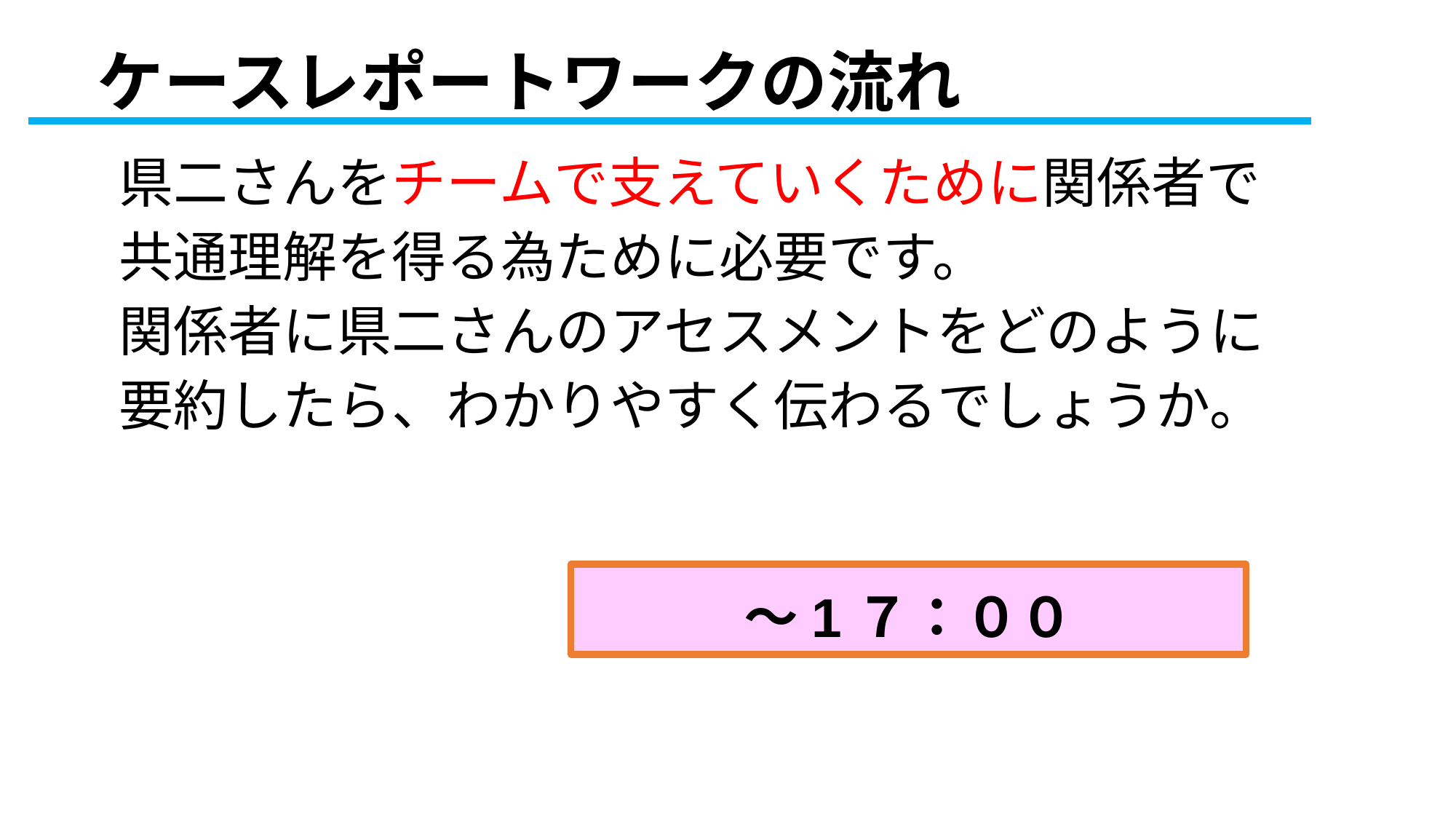

# ケースレポートワークの流れ
　県二さんをチームで支えていくために関係者で
　共通理解を得る為ために必要です。
　関係者に県二さんのアセスメントをどのように
　要約したら、わかりやすく伝わるでしょうか。
～1７：００